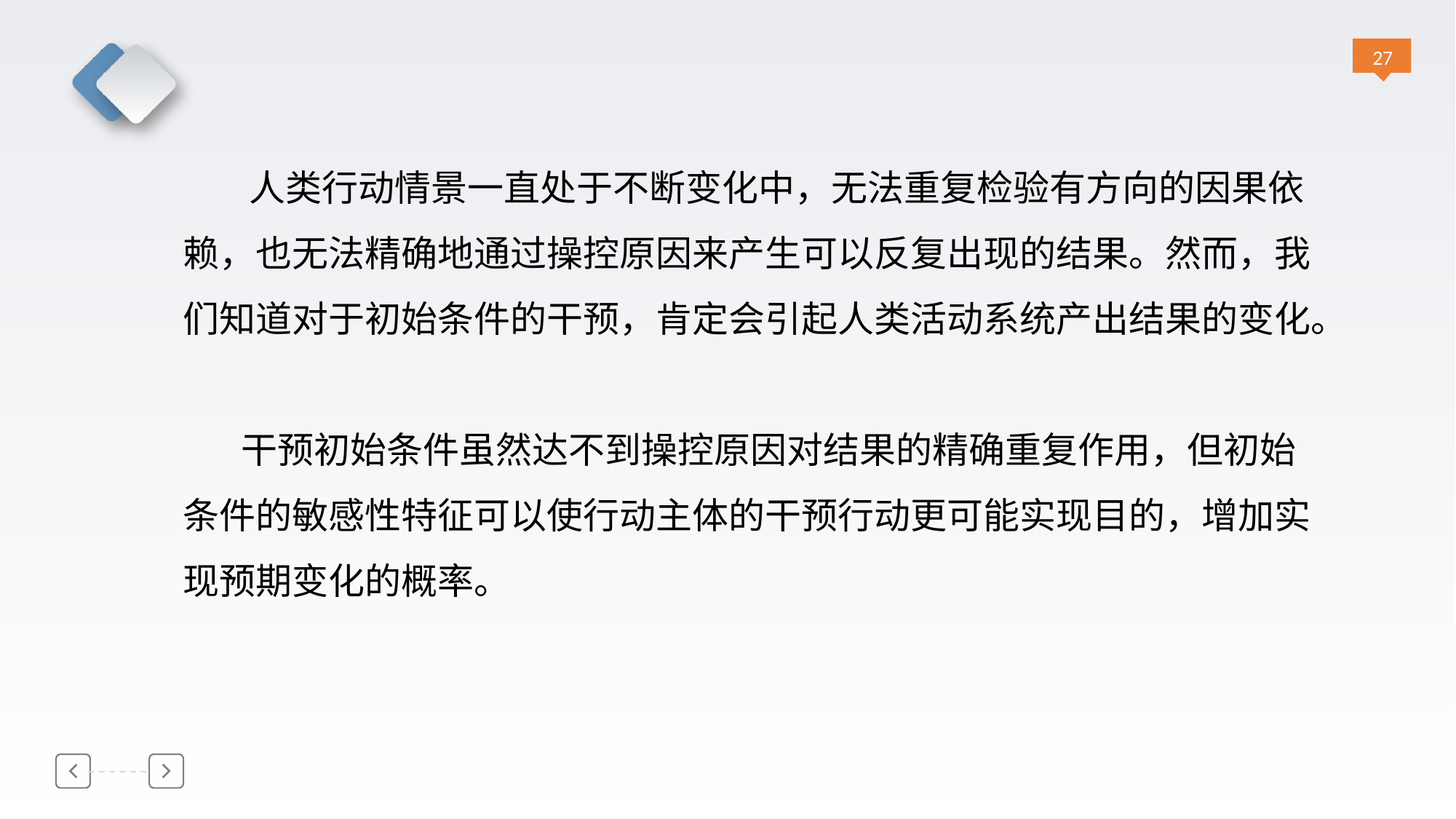

人类行动情景一直处于不断变化中，无法重复检验有方向的因果依赖，也无法精确地通过操控原因来产生可以反复出现的结果。然而，我们知道对于初始条件的干预，肯定会引起人类活动系统产出结果的变化。
      干预初始条件虽然达不到操控原因对结果的精确重复作用，但初始条件的敏感性特征可以使行动主体的干预行动更可能实现目的，增加实现预期变化的概率。